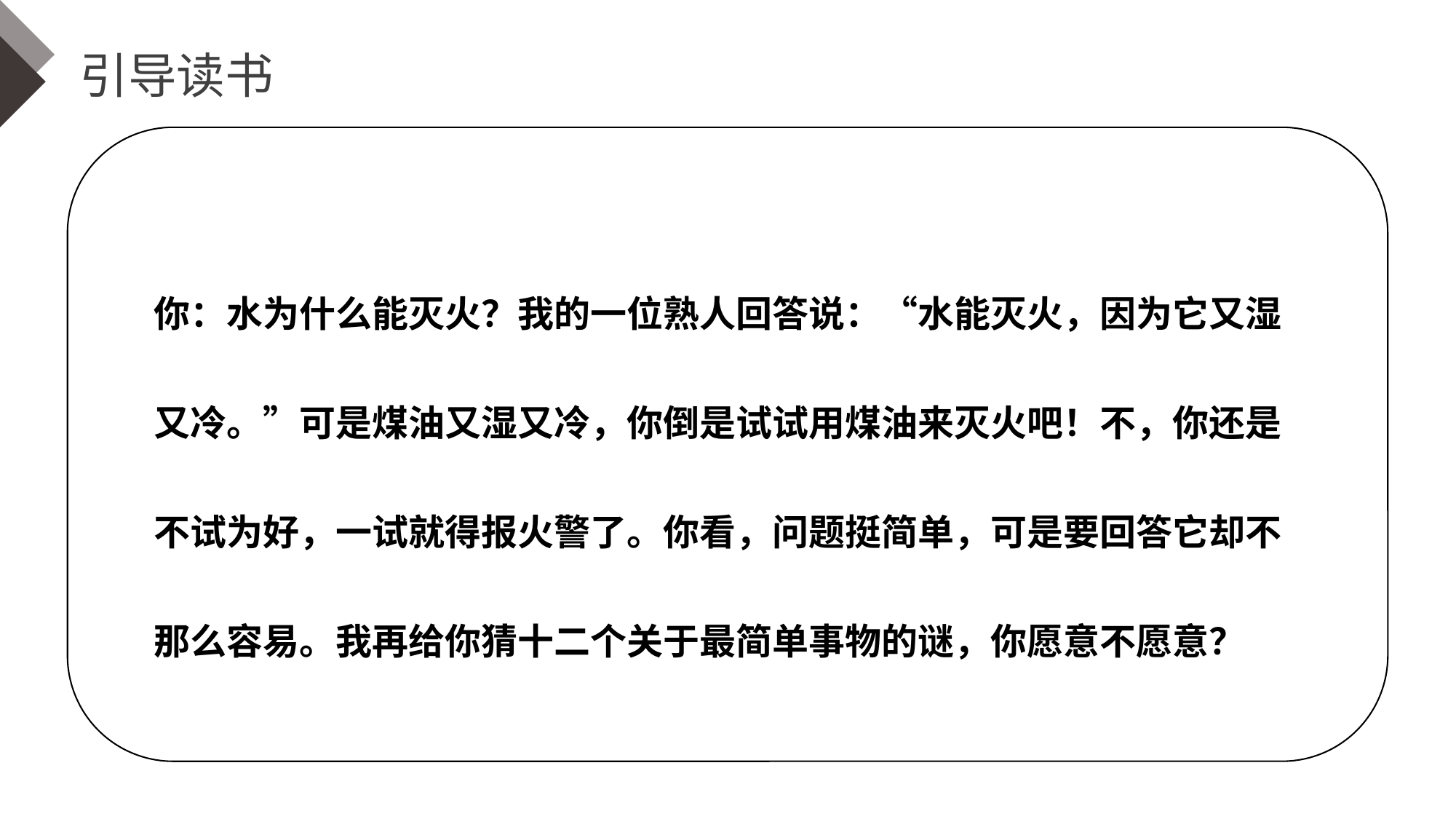

引导读书
你：水为什么能灭火？我的一位熟人回答说：“水能灭火，因为它又湿又冷。”可是煤油又湿又冷，你倒是试试用煤油来灭火吧！不，你还是不试为好，一试就得报火警了。你看，问题挺简单，可是要回答它却不那么容易。我再给你猜十二个关于最简单事物的谜，你愿意不愿意？